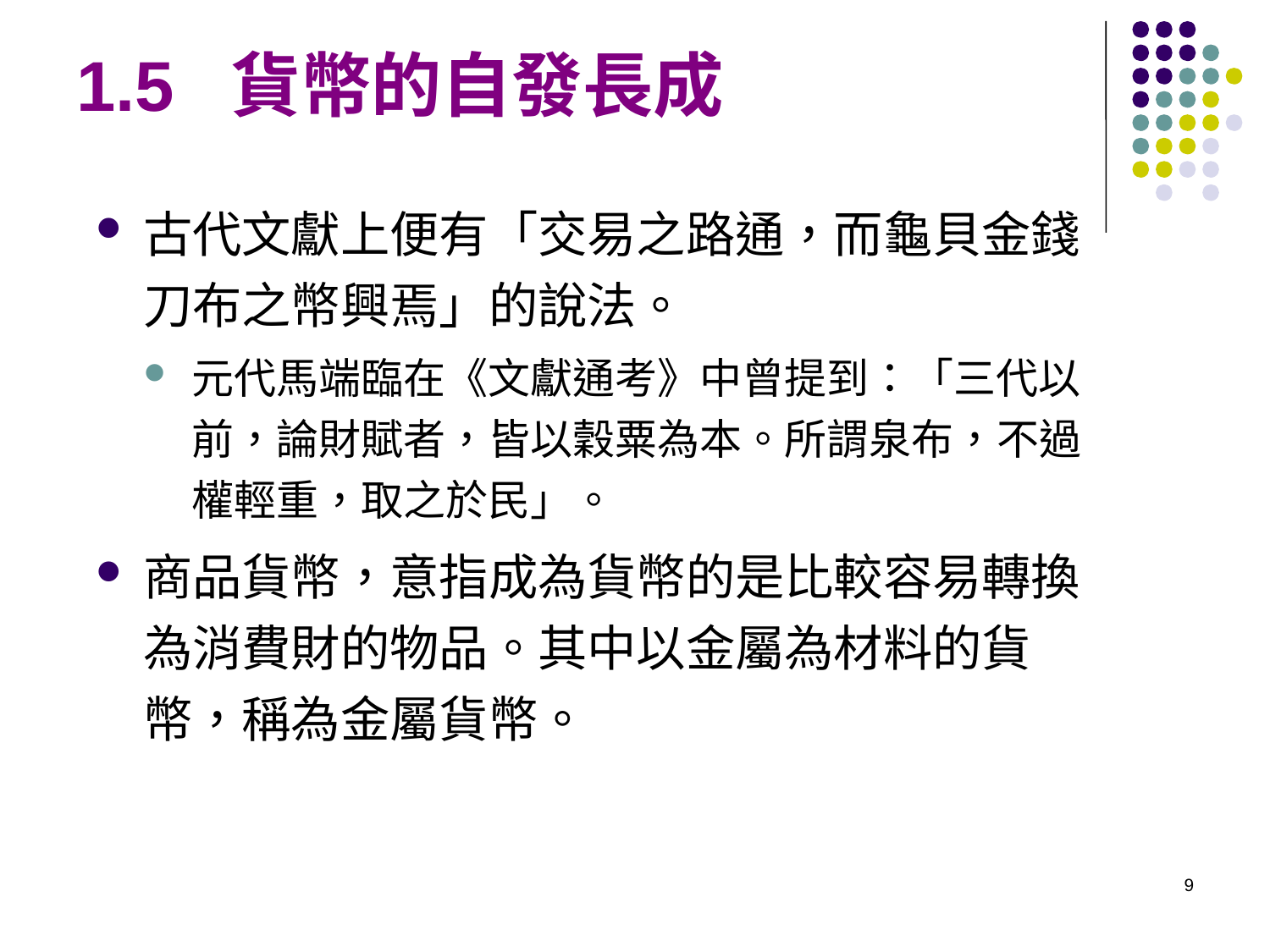

# 1.5  貨幣的自發長成
古代文獻上便有「交易之路通，而龜貝金錢刀布之幣興焉」的說法。
元代馬端臨在《文獻通考》中曾提到：「三代以前，論財賦者，皆以穀粟為本。所謂泉布，不過權輕重，取之於民」。
商品貨幣，意指成為貨幣的是比較容易轉換為消費財的物品。其中以金屬為材料的貨幣，稱為金屬貨幣。
9